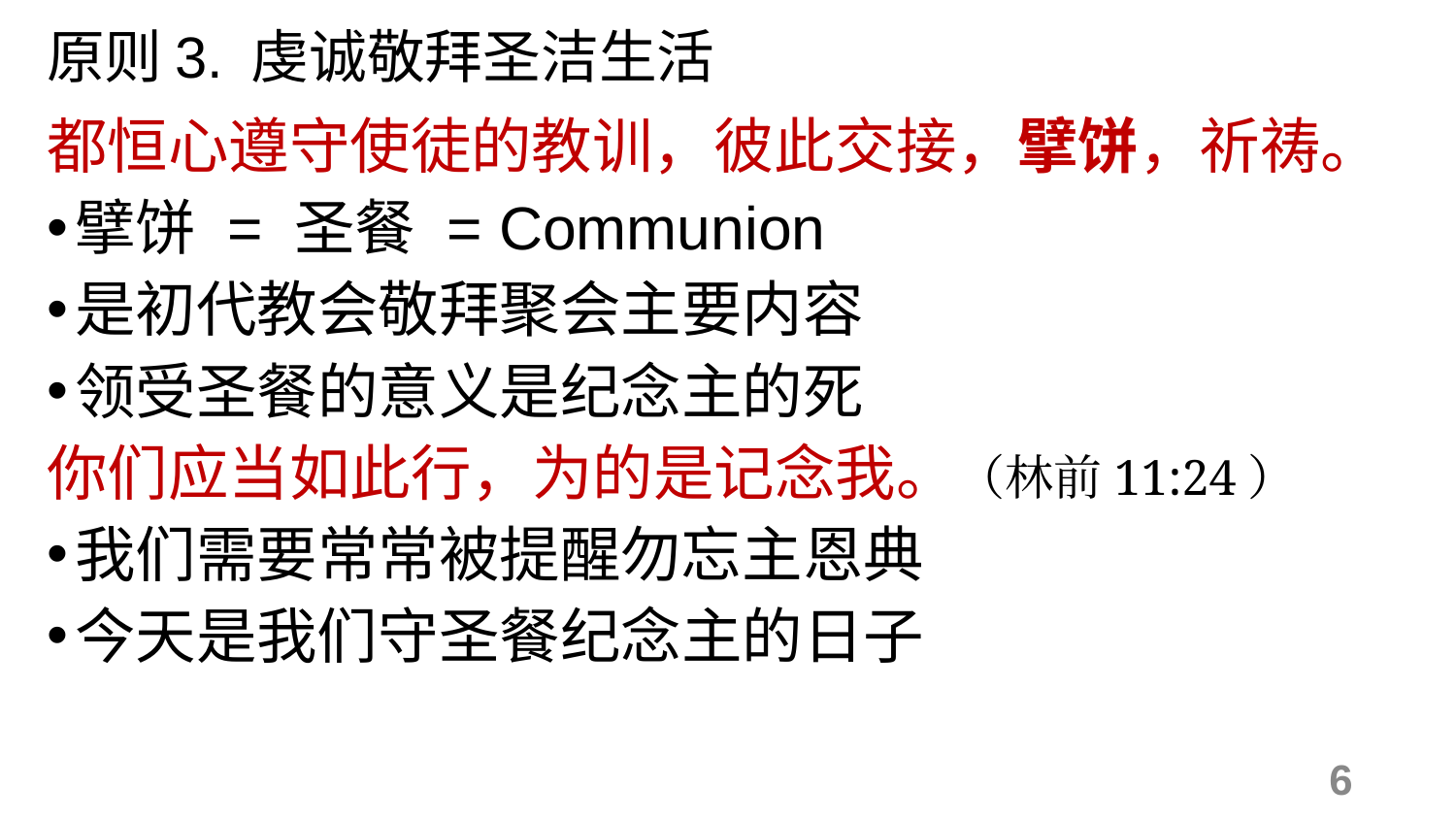

# 原则3. 虔诚敬拜圣洁生活
都恒心遵守使徒的教训，彼此交接，擘饼，祈祷。
擘饼 = 圣餐 = Communion
是初代教会敬拜聚会主要内容
领受圣餐的意义是纪念主的死
你们应当如此行，为的是记念我。（林前11:24）
我们需要常常被提醒勿忘主恩典
今天是我们守圣餐纪念主的日子
6